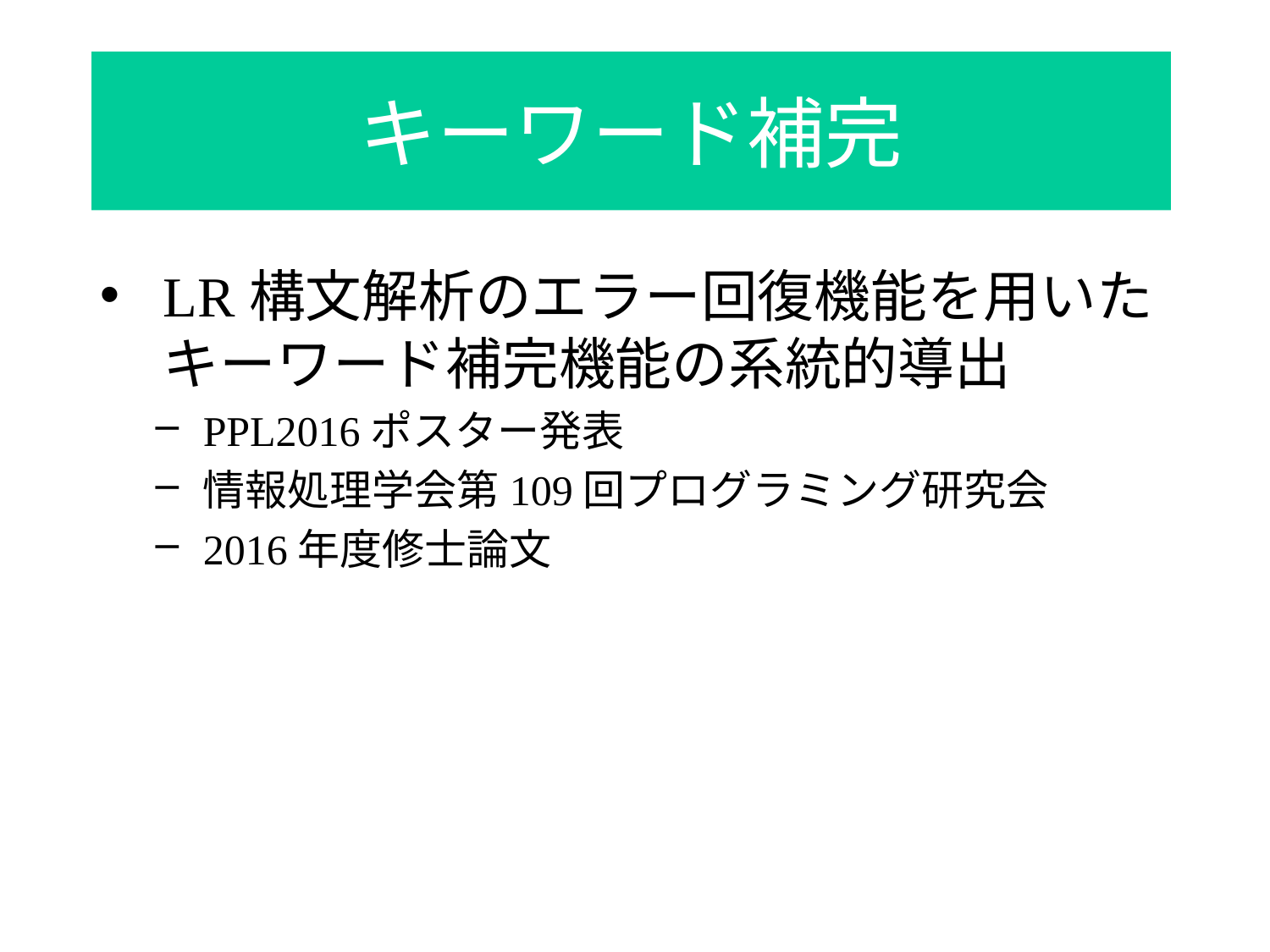

キーワード補完
LR構文解析のエラー回復機能を用いたキーワード補完機能の系統的導出
PPL2016ポスター発表
情報処理学会第109回プログラミング研究会
2016年度修士論文